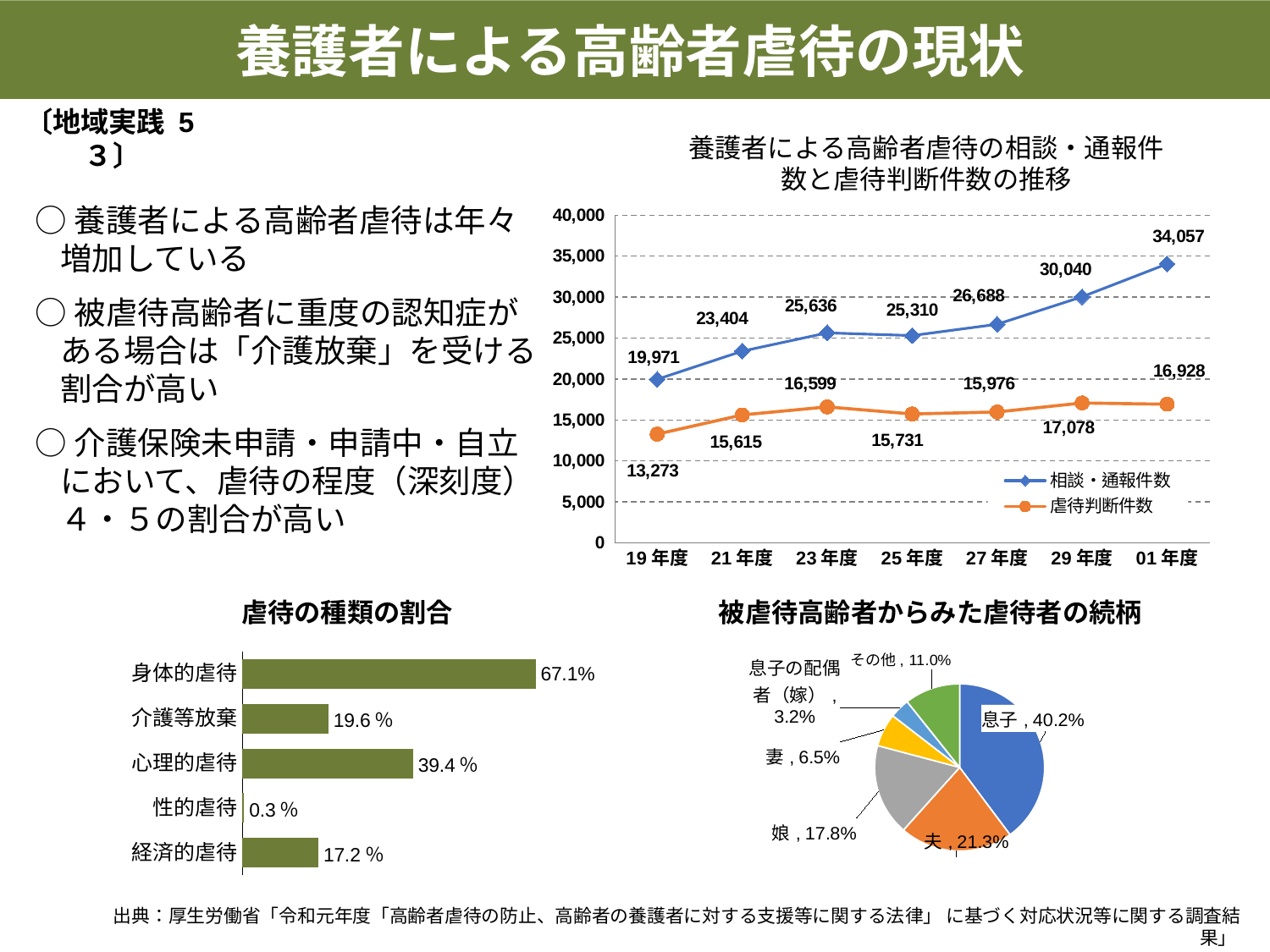

養護者による高齢者虐待の現状
〔地域実践 5３〕
養護者による高齢者虐待の相談・通報件数と虐待判断件数の推移
○養護者による高齢者虐待は年々増加している
○被虐待高齢者に重度の認知症がある場合は「介護放棄」を受ける割合が高い
○介護保険未申請・申請中・自立において、虐待の程度（深刻度）４・５の割合が高い

### Chart

| Category | 相談・通報件数 | 虐待判断件数 |
|---|---|---|
| 19年度 | 19971.0 | 13273.0 |
| 21年度 | 23404.0 | 15615.0 |
| 23年度 | 25636.0 | 16599.0 |
| 25年度 | 25310.0 | 15731.0 |
| 27年度 | 26688.0 | 15976.0 |
| 29年度 | 30040.0 | 17078.0 |
| 01年度 | 34057.0 | 16928.0 |
被虐待高齢者からみた虐待者の続柄
虐待の種類の割合

### Chart

| Category |  |
|---|---|
| 息子 | 0.399 |
| 夫 | 0.216 |
| 娘 | 0.177 |
| 妻 | 0.064 |
| 息子の配偶者（嫁） | 0.038 |
| その他 | 0.106 |

### Chart

| Category |  |
|---|---|
| 身体的虐待 | 0.678 |
| 介護等放棄 | 0.199 |
| 心理的虐待 | 0.395 |
| 性的虐待 | 0.004 |
| 経済的虐待 | 0.176 |
出典：厚生労働省「令和元年度「高齢者虐待の防止、高齢者の養護者に対する支援等に関する法律」 に基づく対応状況等に関する調査結果」